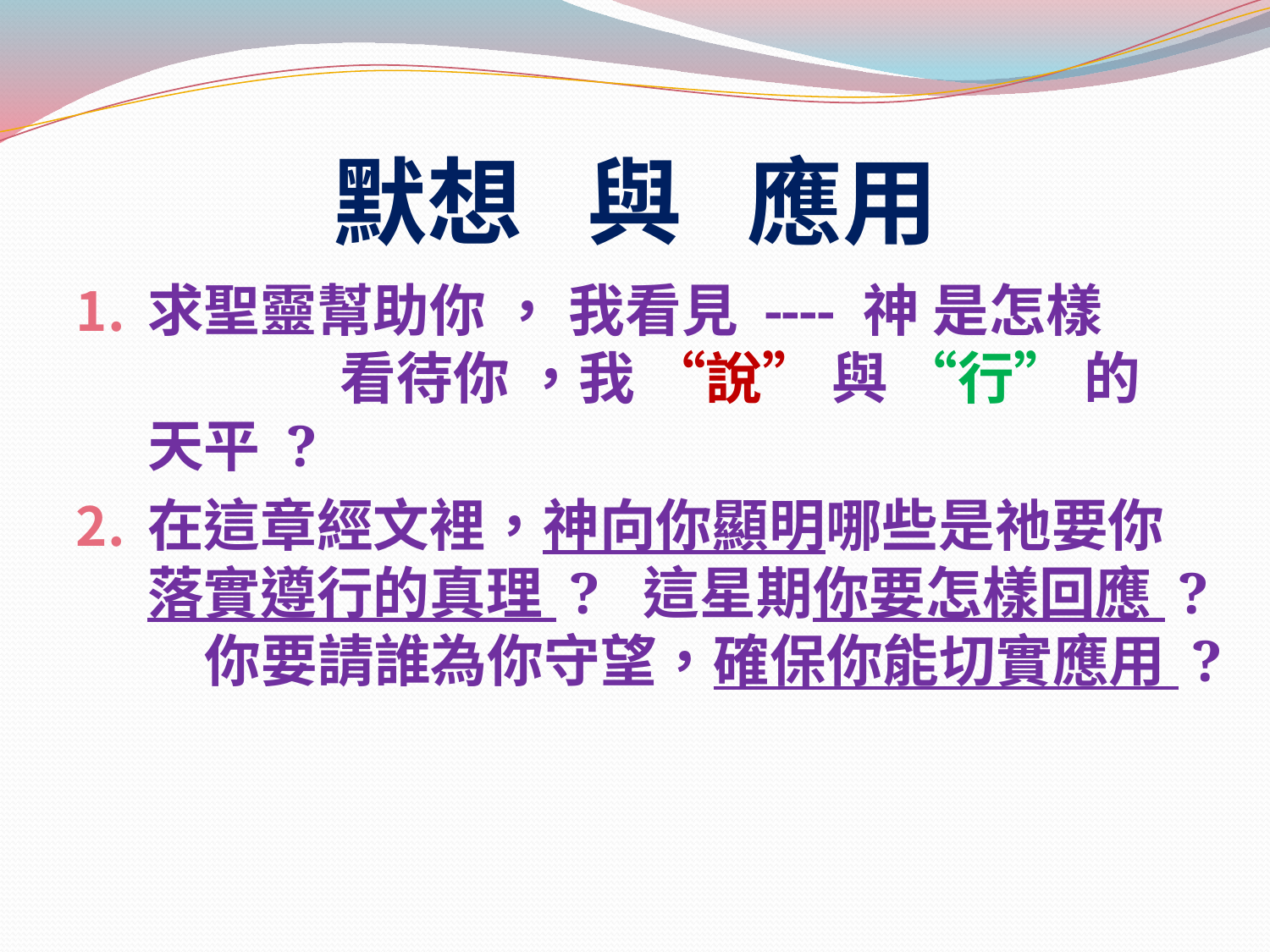

# 默想   與   應用
求聖靈幫助你 ， 我看見 ---- 神 是怎樣                       看待你 ，我 “說” 與 “行” 的天平 ?
在這章經文裡，神向你顯明哪些是祂要你落實遵行的真理 ?  這星期你要怎樣回應 ?   你要請誰為你守望，確保你能切實應用 ?